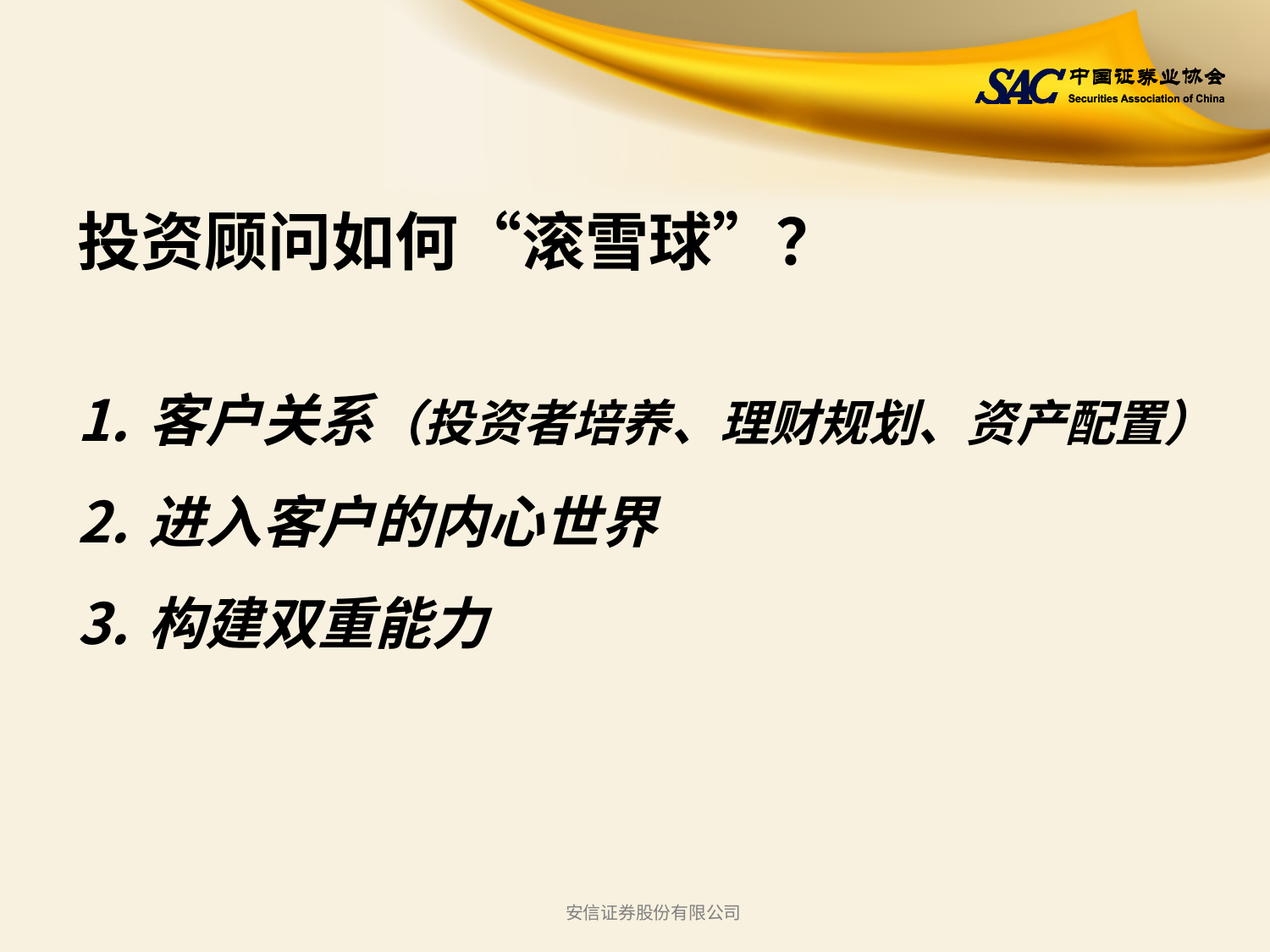

投资顾问如何“滚雪球”？
客户关系（投资者培养、理财规划、资产配置）
进入客户的内心世界
构建双重能力